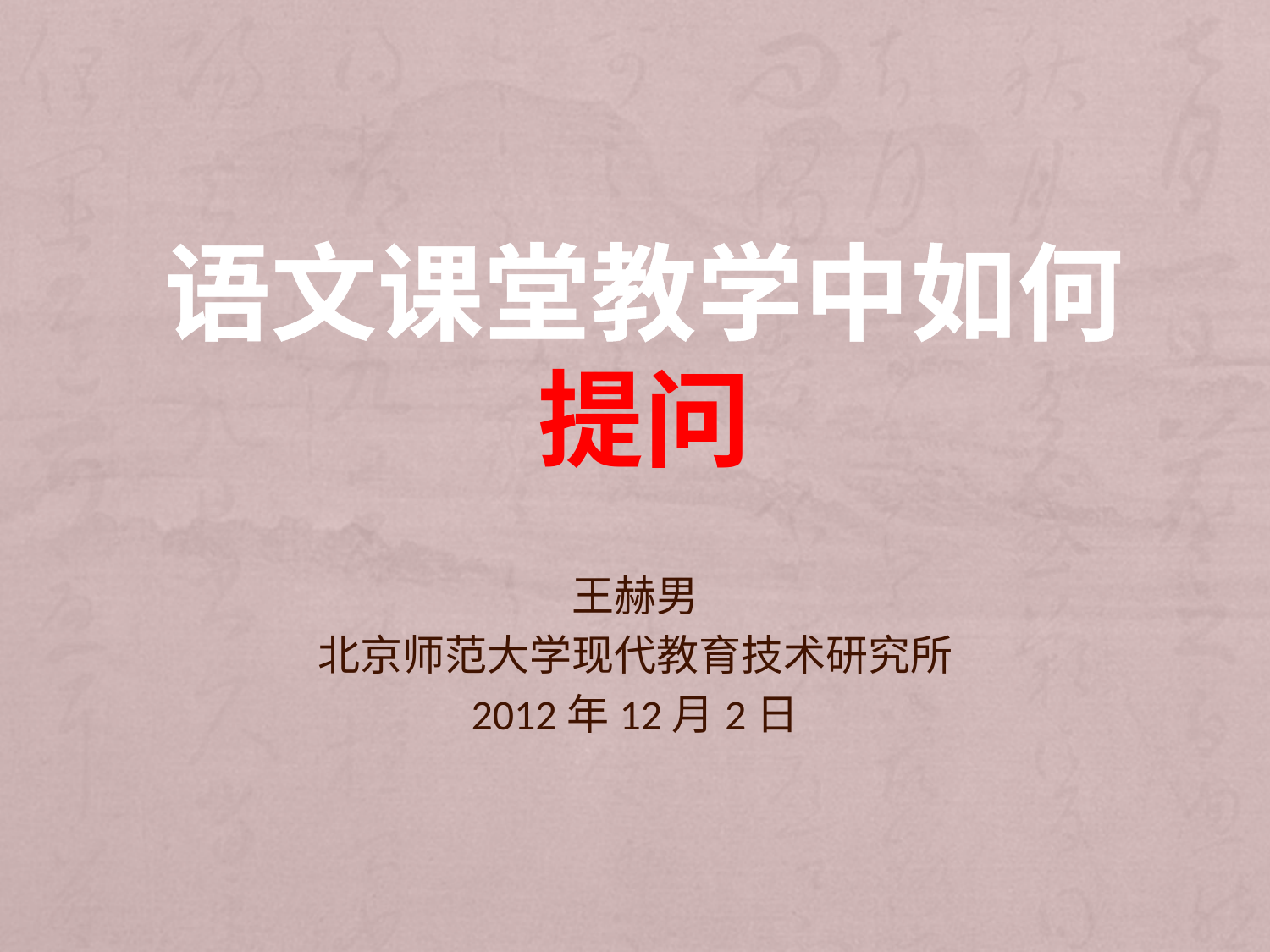

# 语文课堂教学中如何提问
王赫男
北京师范大学现代教育技术研究所
2012年12月2日